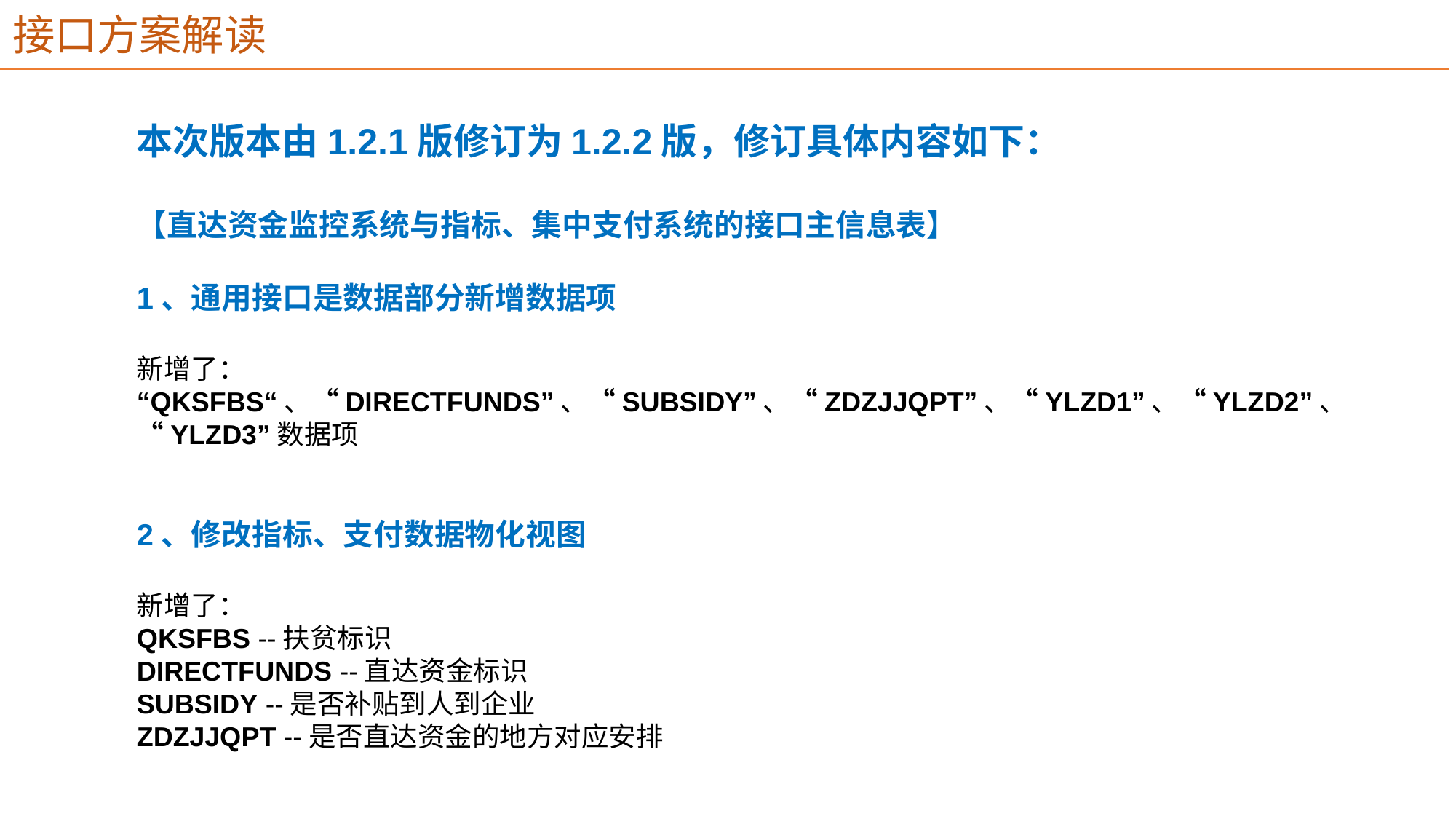

# 接口方案解读
本次版本由1.2.1版修订为1.2.2版，修订具体内容如下：

【直达资金监控系统与指标、集中支付系统的接口主信息表】

1、通用接口是数据部分新增数据项

新增了：
“QKSFBS“、“DIRECTFUNDS”、“SUBSIDY”、“ZDZJJQPT”、“YLZD1”、“YLZD2”、“YLZD3”数据项

2、修改指标、支付数据物化视图

新增了：
QKSFBS --扶贫标识
DIRECTFUNDS --直达资金标识
SUBSIDY --是否补贴到人到企业
ZDZJJQPT --是否直达资金的地方对应安排